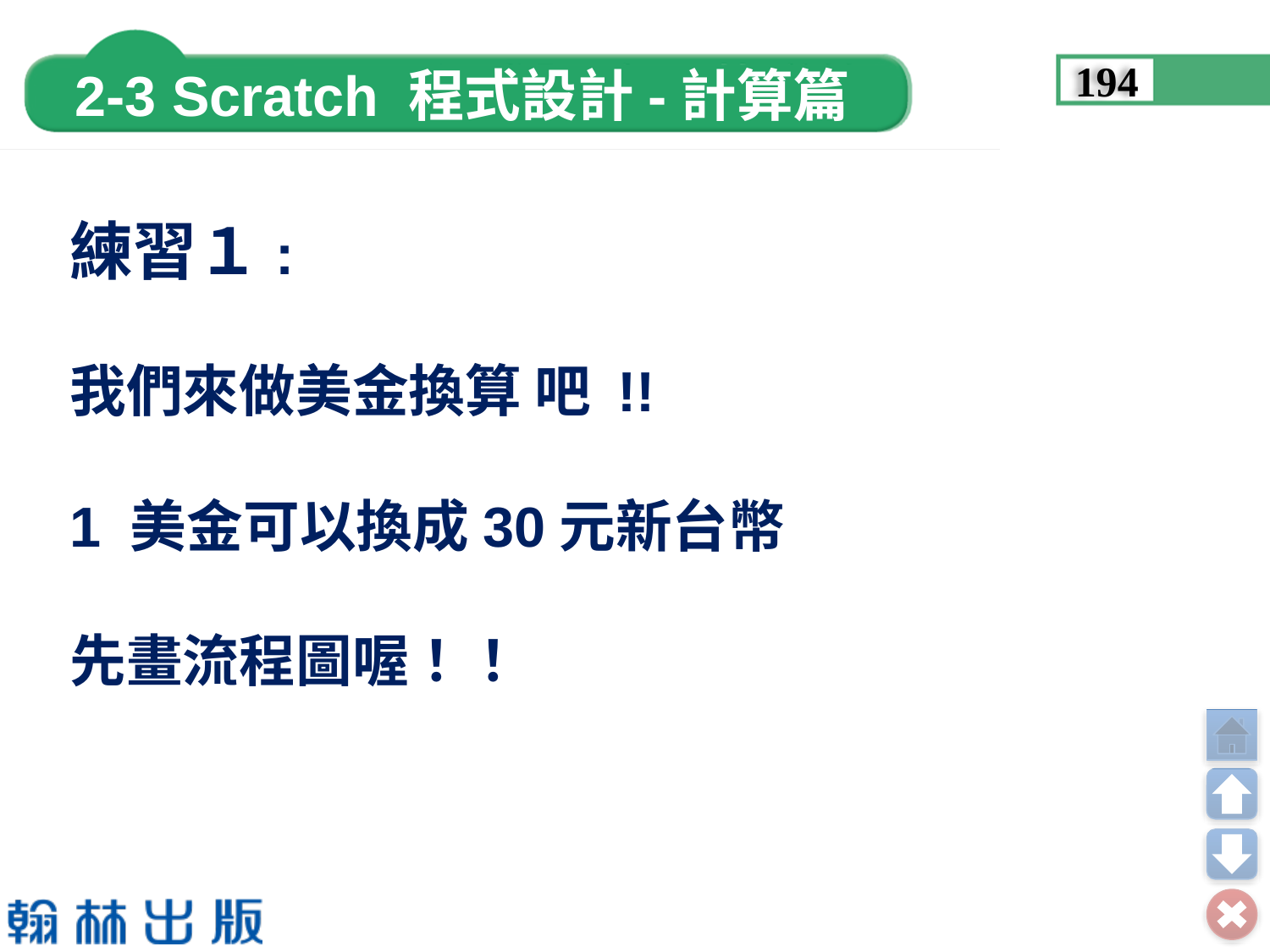

194
練習１:
我們來做美金換算 吧 !!
1 美金可以換成30元新台幣
先畫流程圖喔！！